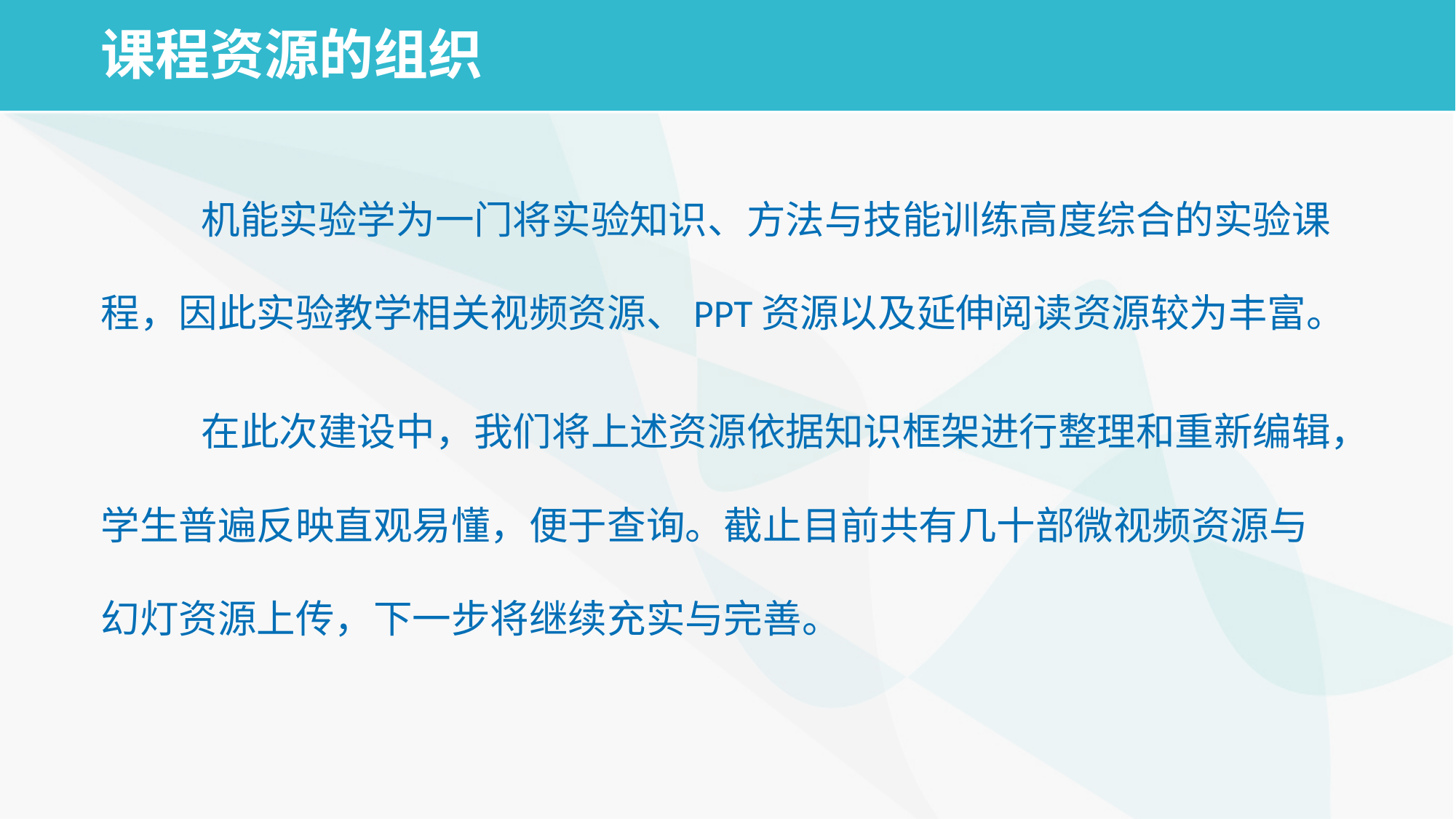

# 课程资源的组织
	机能实验学为一门将实验知识、方法与技能训练高度综合的实验课程，因此实验教学相关视频资源、PPT资源以及延伸阅读资源较为丰富。
	在此次建设中，我们将上述资源依据知识框架进行整理和重新编辑，学生普遍反映直观易懂，便于查询。截止目前共有几十部微视频资源与幻灯资源上传，下一步将继续充实与完善。